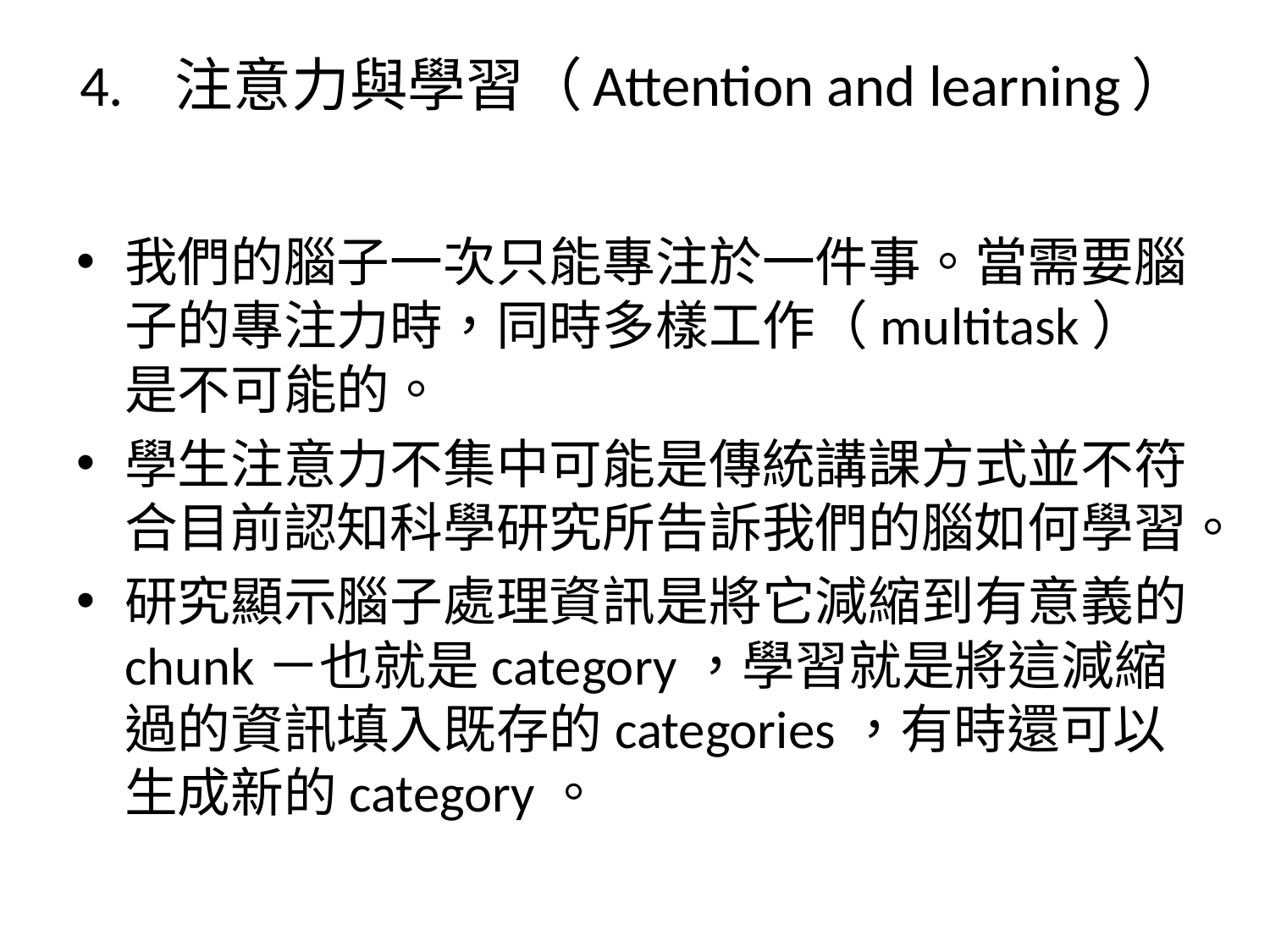

# 4.	注意力與學習（Attention and learning）
我們的腦子一次只能專注於一件事。當需要腦子的專注力時，同時多樣工作（multitask）是不可能的。
學生注意力不集中可能是傳統講課方式並不符合目前認知科學研究所告訴我們的腦如何學習。
研究顯示腦子處理資訊是將它減縮到有意義的chunk－也就是category，學習就是將這減縮過的資訊填入既存的categories，有時還可以生成新的category。